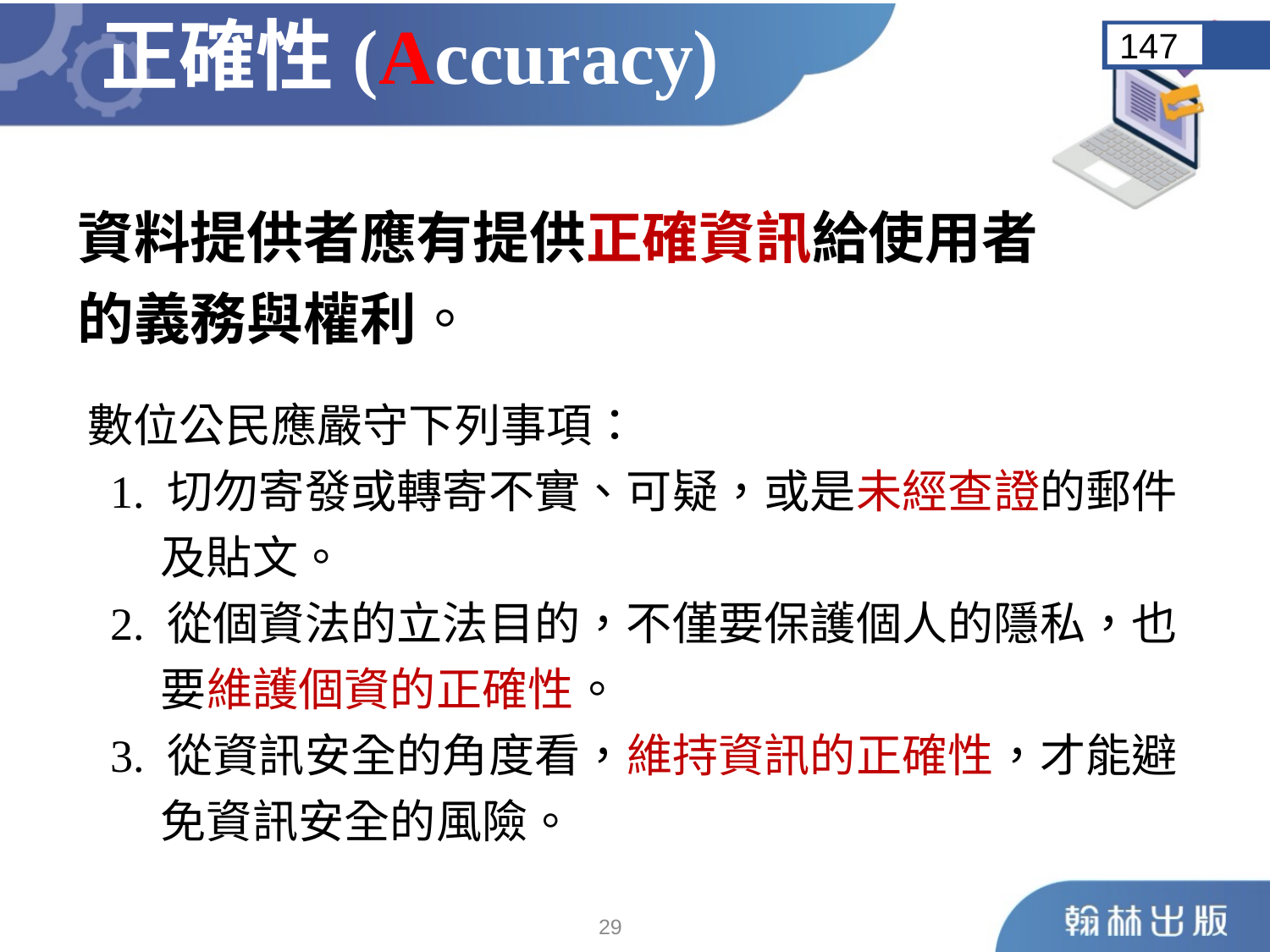

正確性(Accuracy)
147
資料提供者應有提供正確資訊給使用者
的義務與權利。

數位公民應嚴守下列事項：
  1. 切勿寄發或轉寄不實、可疑，或是未經查證的郵件
      及貼文。
  2. 從個資法的立法目的，不僅要保護個人的隱私，也
      要維護個資的正確性。
  3. 從資訊安全的角度看，維持資訊的正確性，才能避
      免資訊安全的風險。
29